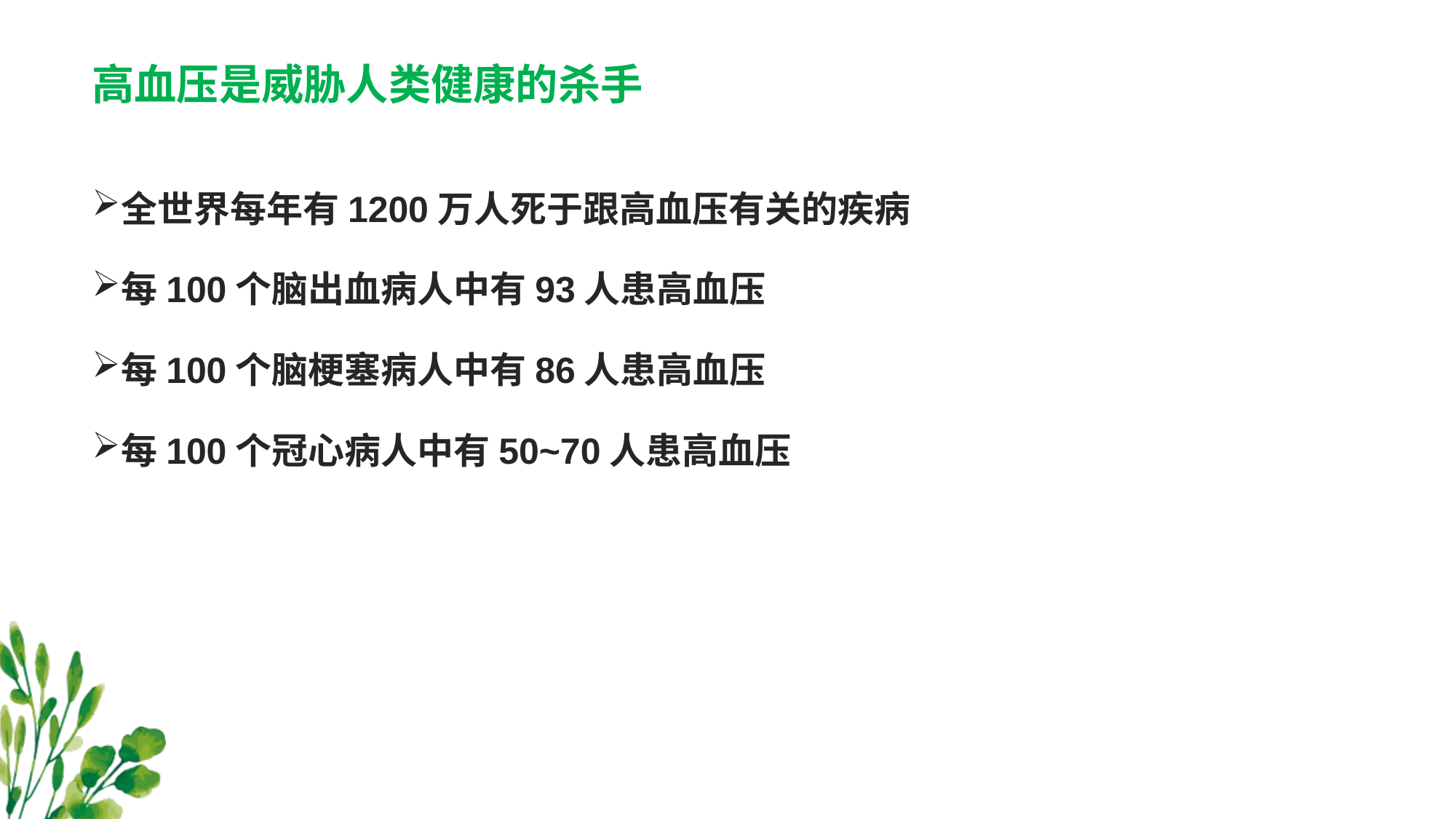

# 高血压是威胁人类健康的杀手
全世界每年有1200万人死于跟高血压有关的疾病
每100个脑出血病人中有93人患高血压
每100个脑梗塞病人中有86人患高血压
每100个冠心病人中有50~70人患高血压